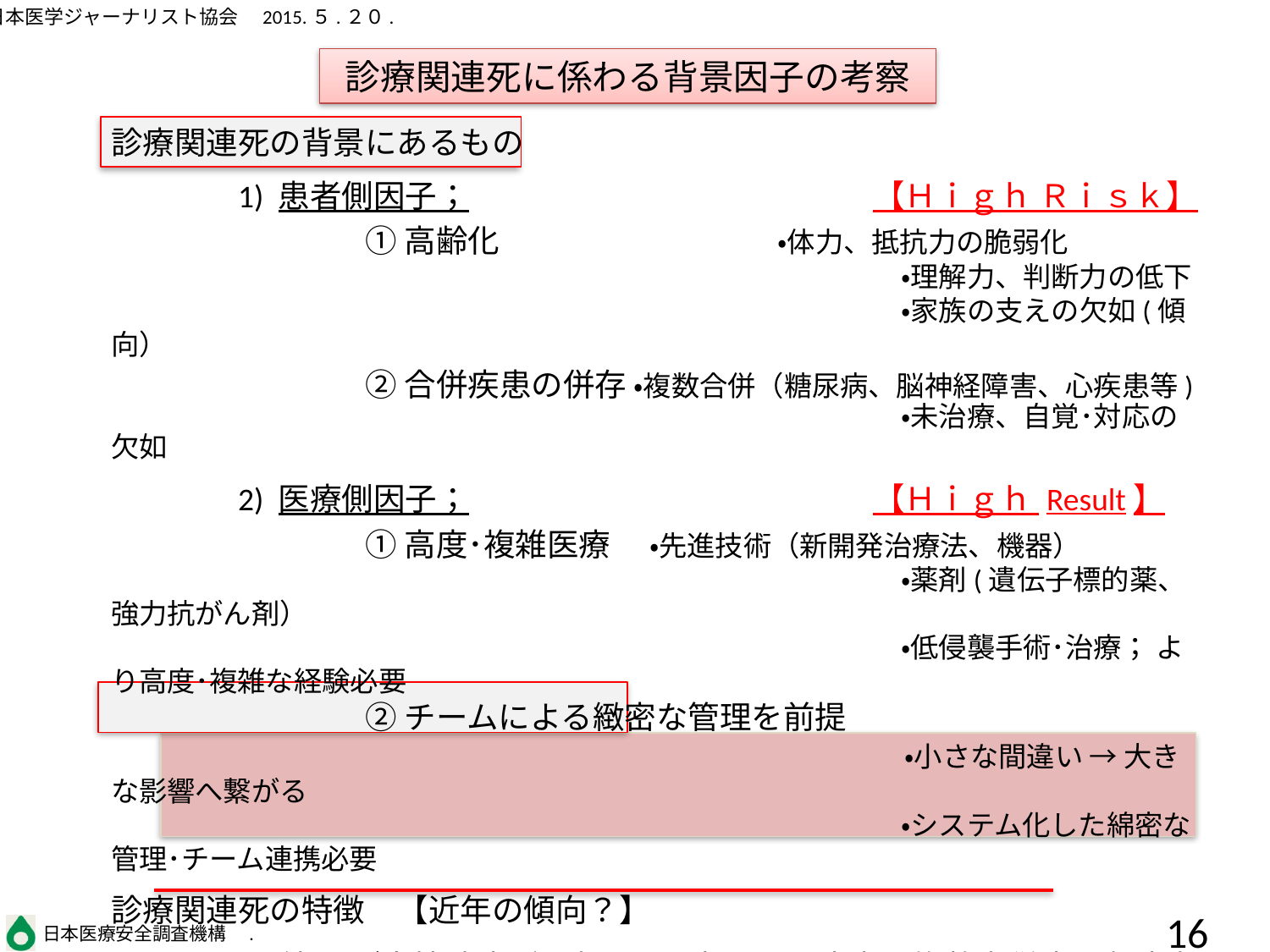

診療関連死に係わる背景因子の考察
診療関連死の背景にあるもの
	1) 患者側因子；				【Ｈｉｇｈ Ｒｉｓｋ】
		①高齢化		　・体力、抵抗力の脆弱化
						　・理解力、判断力の低下
						　・家族の支えの欠如(傾向）
		②合併疾患の併存 ・複数合併（糖尿病、脳神経障害、心疾患等)
						　・未治療、自覚･対応の欠如
	2) 医療側因子；				【Ｈｉｇｈ Result】
		①高度･複雑医療　 ・先進技術（新開発治療法、機器）
						　・薬剤(遺伝子標的薬、強力抗がん剤）
						　・低侵襲手術･治療； より高度･複雑な経験必要
		②チームによる緻密な管理を前提
						　・小さな間違い → 大きな影響へ繋がる
						　・システム化した綿密な管理･チーム連携必要
診療関連死の特徴　【近年の傾向？】
	1) 外因 （直接診療が関与)と、内因 (原疾患、複数合併症、免疫力等）が交錯
	2) チーム医療内での意志の伝達・情報共有化が対応しきれていない

　　原因究明としての、解剖(調査解剖)の意義は、以前よりも増している